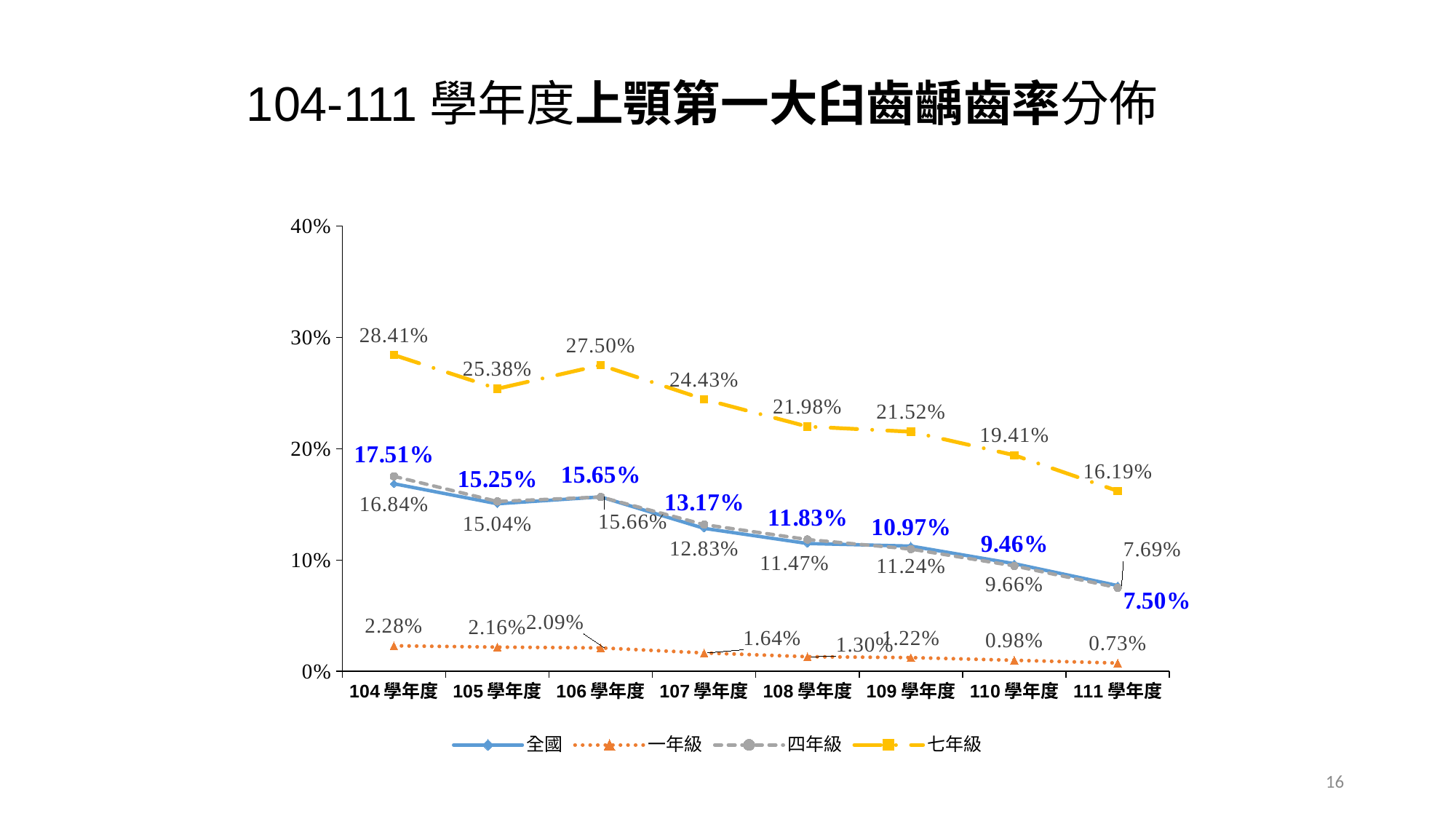

# 104-111學年度上顎第一大臼齒齲齒率分佈

### Chart

| Category | 全國 | 一年級 | 四年級 | 七年級 |
|---|---|---|---|---|
| 104學年度 | 0.1684 | 0.0228 | 0.1751 | 0.2841 |
| 105學年度 | 0.1504 | 0.0216 | 0.1525 | 0.2538 |
| 106學年度 | 0.1566 | 0.0209 | 0.1565 | 0.275 |
| 107學年度 | 0.1283 | 0.0164 | 0.1317 | 0.2443 |
| 108學年度 | 0.1147 | 0.013 | 0.1183 | 0.2198 |
| 109學年度 | 0.1124 | 0.0122 | 0.1097 | 0.2152 |
| 110學年度 | 0.0966 | 0.0098 | 0.0946 | 0.1941 |
| 111學年度 | 0.0769 | 0.0073 | 0.075 | 0.1619 |
16